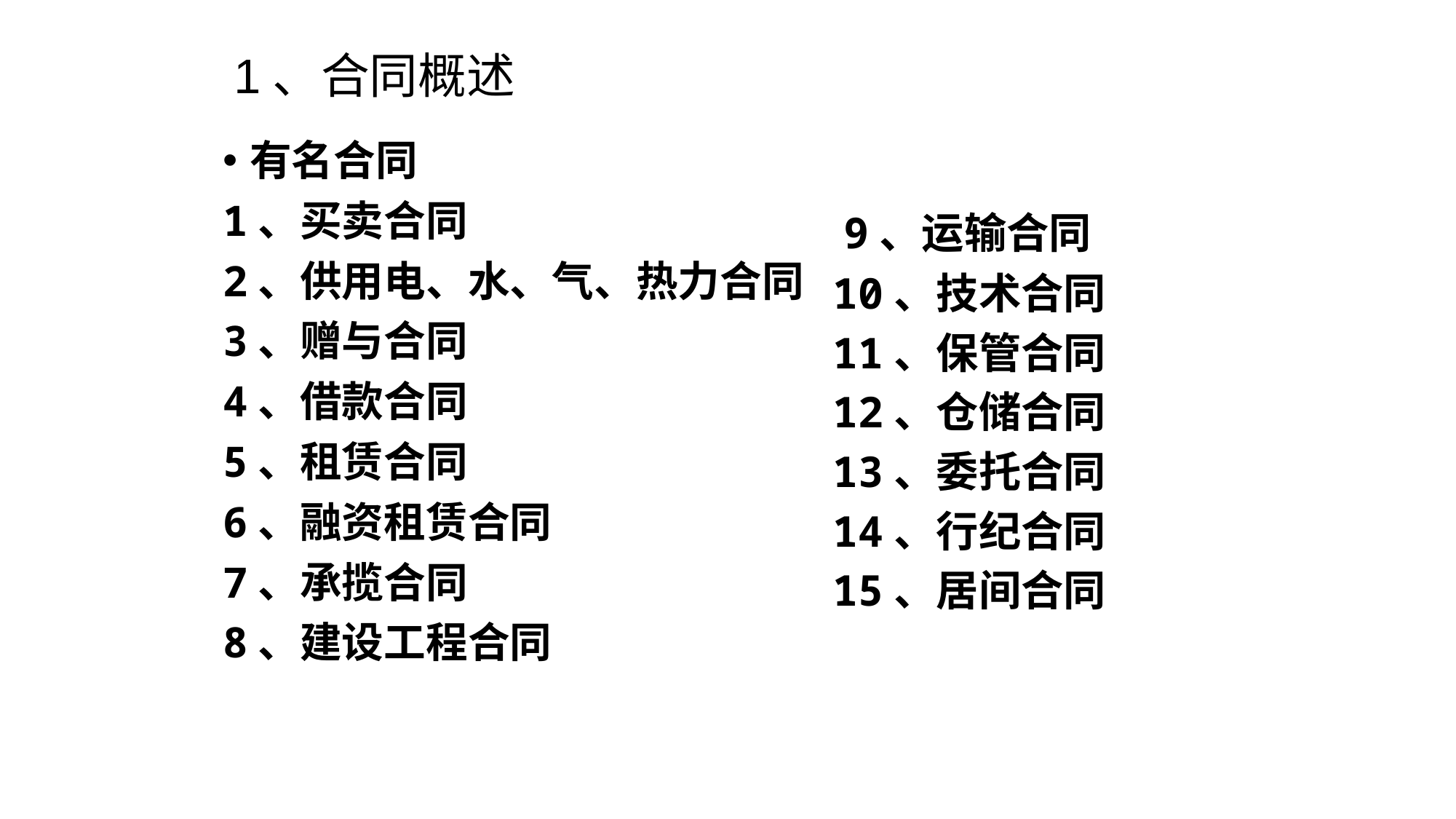

1、合同概述
有名合同
1、买卖合同
2、供用电、水、气、热力合同
3、赠与合同
4、借款合同
5、租赁合同
6、融资租赁合同
7、承揽合同
8、建设工程合同

 9、运输合同
10、技术合同
11、保管合同
12、仓储合同
13、委托合同
14、行纪合同
15、居间合同